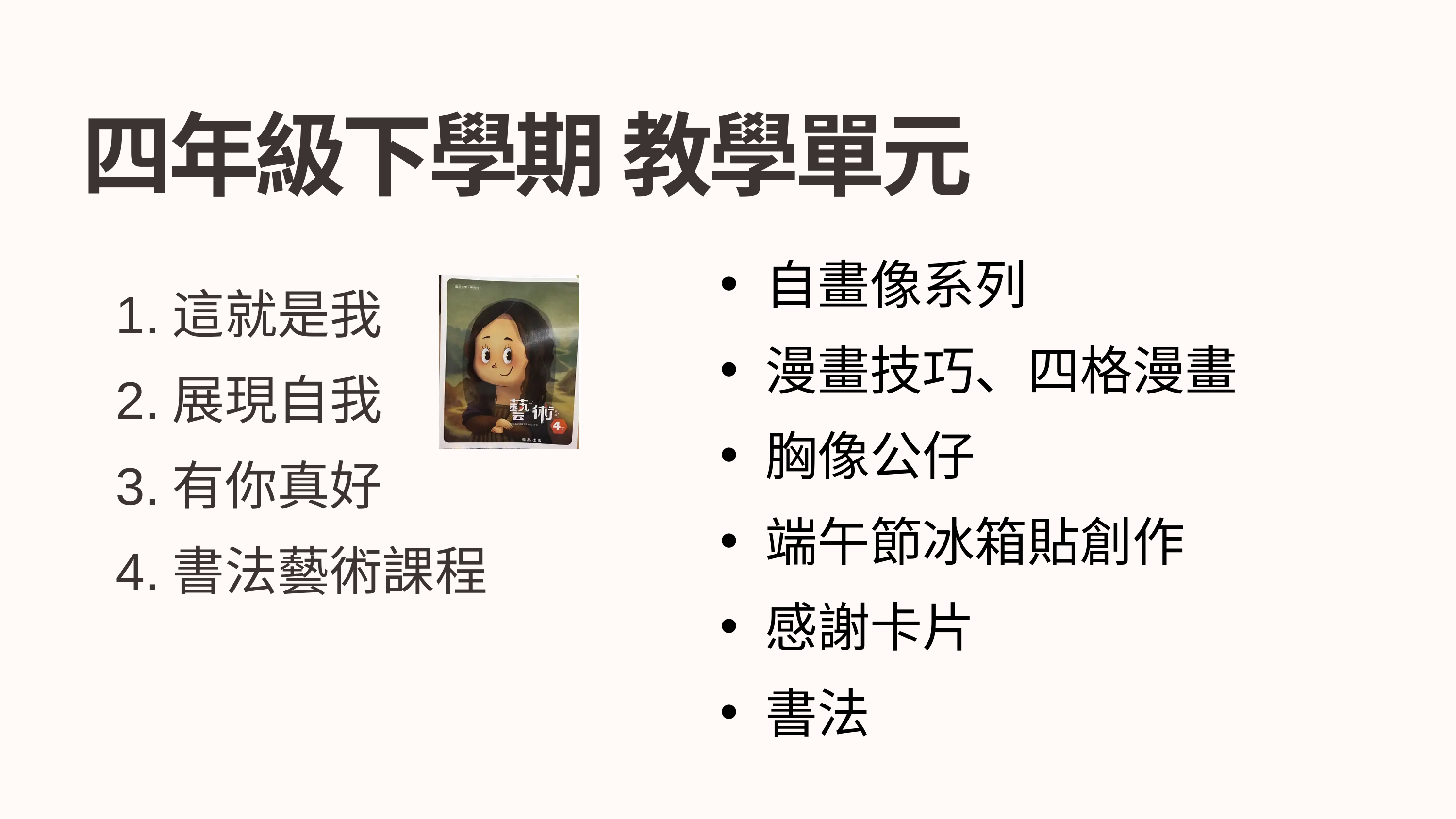

四年級下學期 教學單元
自畫像系列
漫畫技巧、四格漫畫
胸像公仔
端午節冰箱貼創作
感謝卡片
書法
1.這就是我
2.展現自我
3.有你真好
4.書法藝術課程